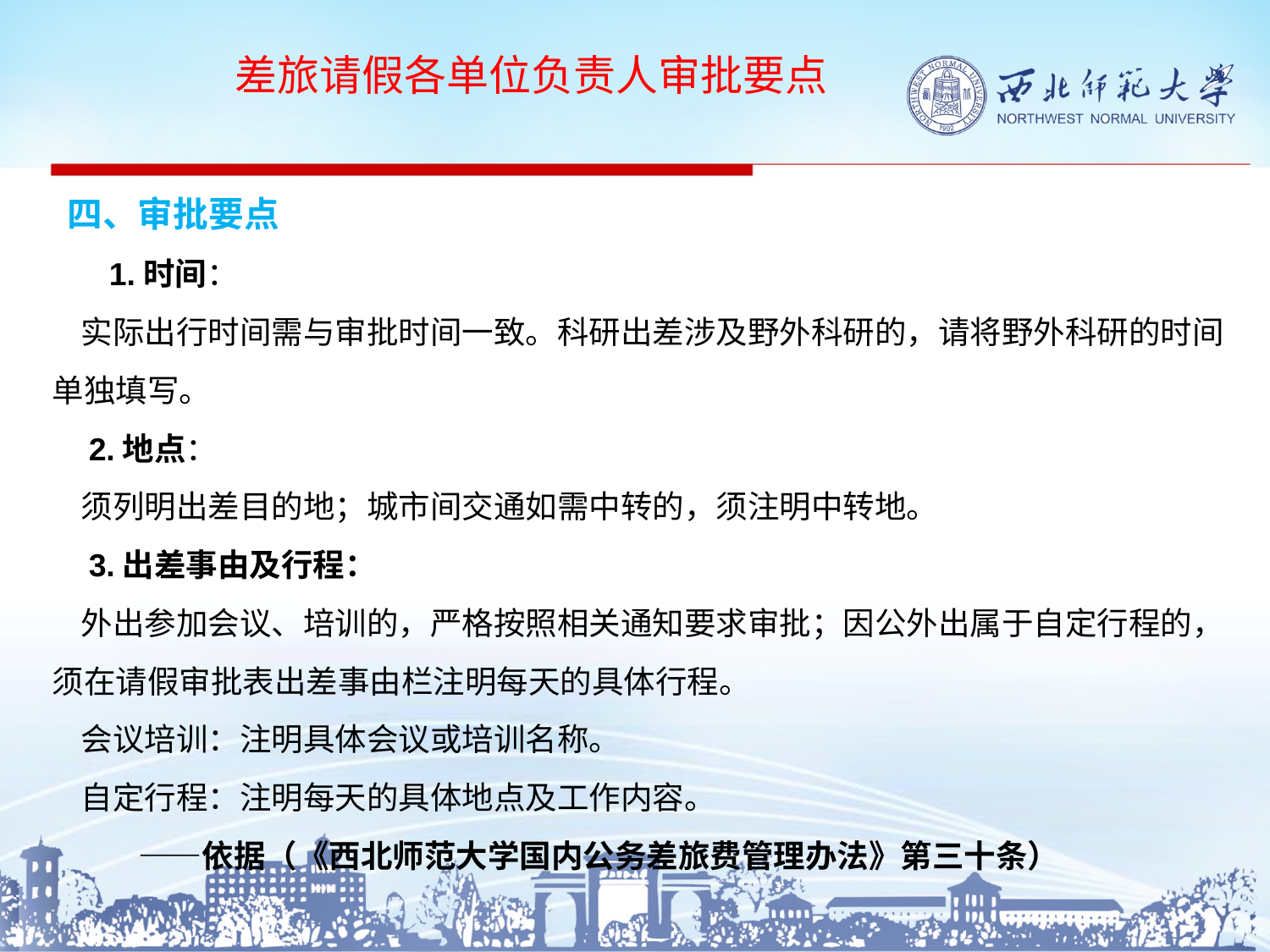

差旅请假各单位负责人审批要点
# 四、审批要点 1.时间： 实际出行时间需与审批时间一致。科研出差涉及野外科研的，请将野外科研的时间单独填写。 2.地点： 须列明出差目的地；城市间交通如需中转的，须注明中转地。 3.出差事由及行程： 外出参加会议、培训的，严格按照相关通知要求审批；因公外出属于自定行程的，须在请假审批表出差事由栏注明每天的具体行程。 会议培训：注明具体会议或培训名称。 自定行程：注明每天的具体地点及工作内容。 ——依据（《西北师范大学国内公务差旅费管理办法》第三十条）